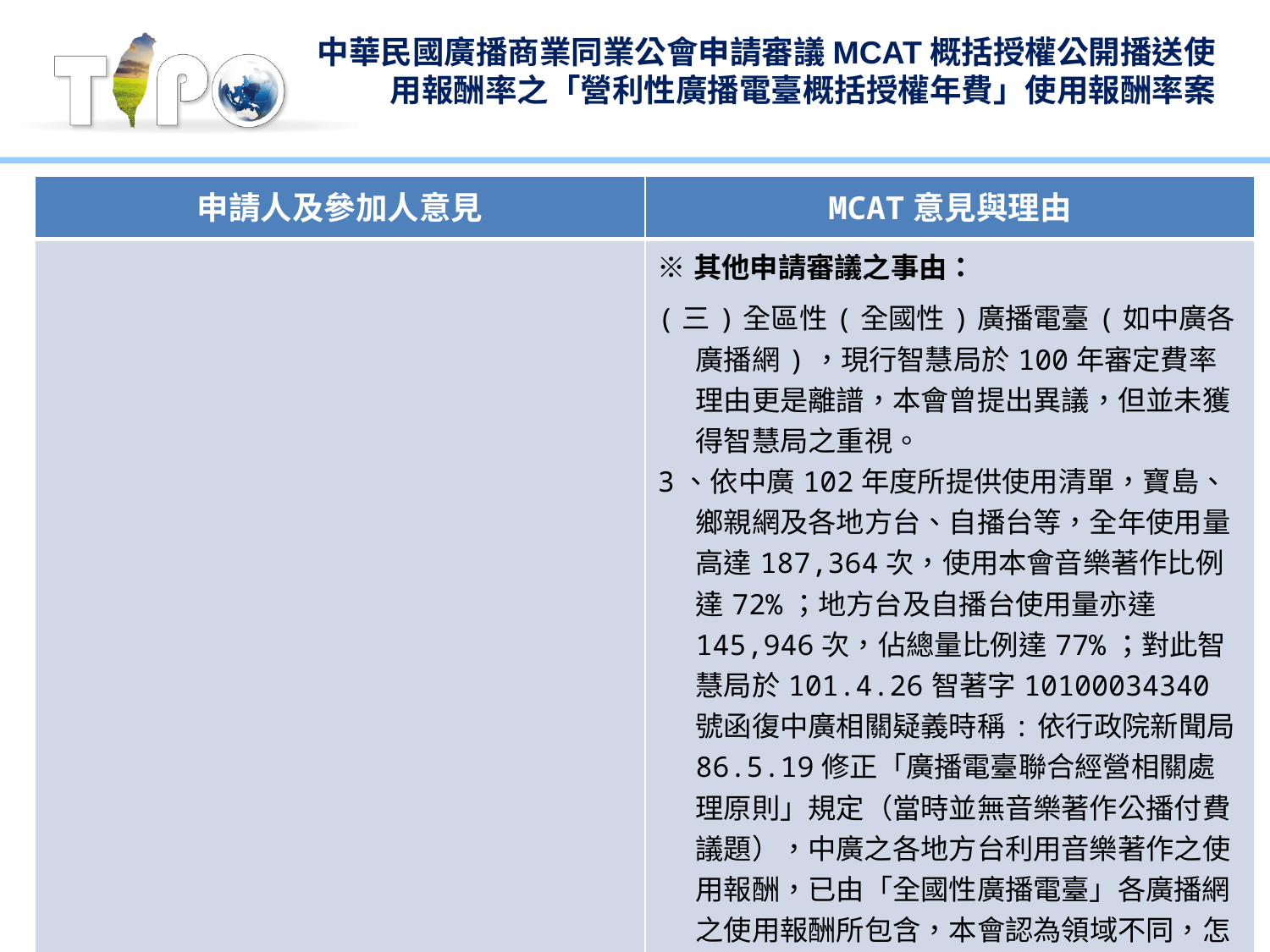

# 中華民國廣播商業同業公會申請審議MCAT概括授權公開播送使用報酬率之「營利性廣播電臺概括授權年費」使用報酬率案
| 申請人及參加人意見 | MCAT意見與理由 |
| --- | --- |
|  | ※其他申請審議之事由： (三)全區性(全國性)廣播電臺(如中廣各廣播網)，現行智慧局於100年審定費率理由更是離譜，本會曾提出異議，但並未獲得智慧局之重視。 3、依中廣102年度所提供使用清單，寶島、鄉親網及各地方台、自播台等，全年使用量高達187,364次，使用本會音樂著作比例達72%；地方台及自播台使用量亦達145,946次，佔總量比例達77%；對此智慧局於101.4.26智著字10100034340號函復中廣相關疑義時稱:依行政院新聞局86.5.19修正「廣播電臺聯合經營相關處理原則」規定（當時並無音樂著作公播付費議題），中廣之各地方台利用音樂著作之使用報酬，已由「全國性廣播電臺」各廣播網之使用報酬所包含，本會認為領域不同，怎可被誤導錯誤解釋引用? |
15